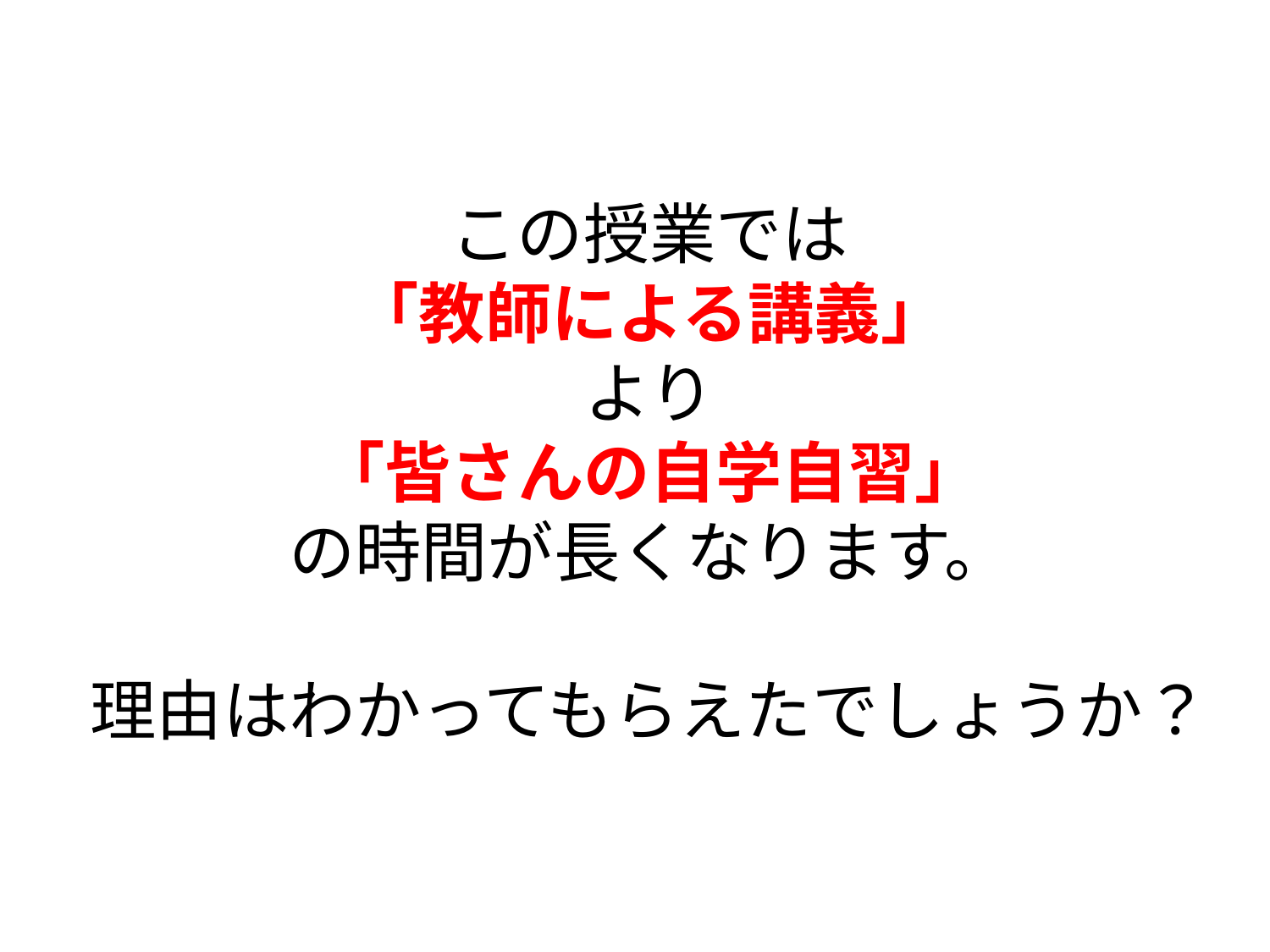

# この授業では 「教師による講義」 より 「皆さんの自学自習」 の時間が長くなります。 理由はわかってもらえたでしょうか？